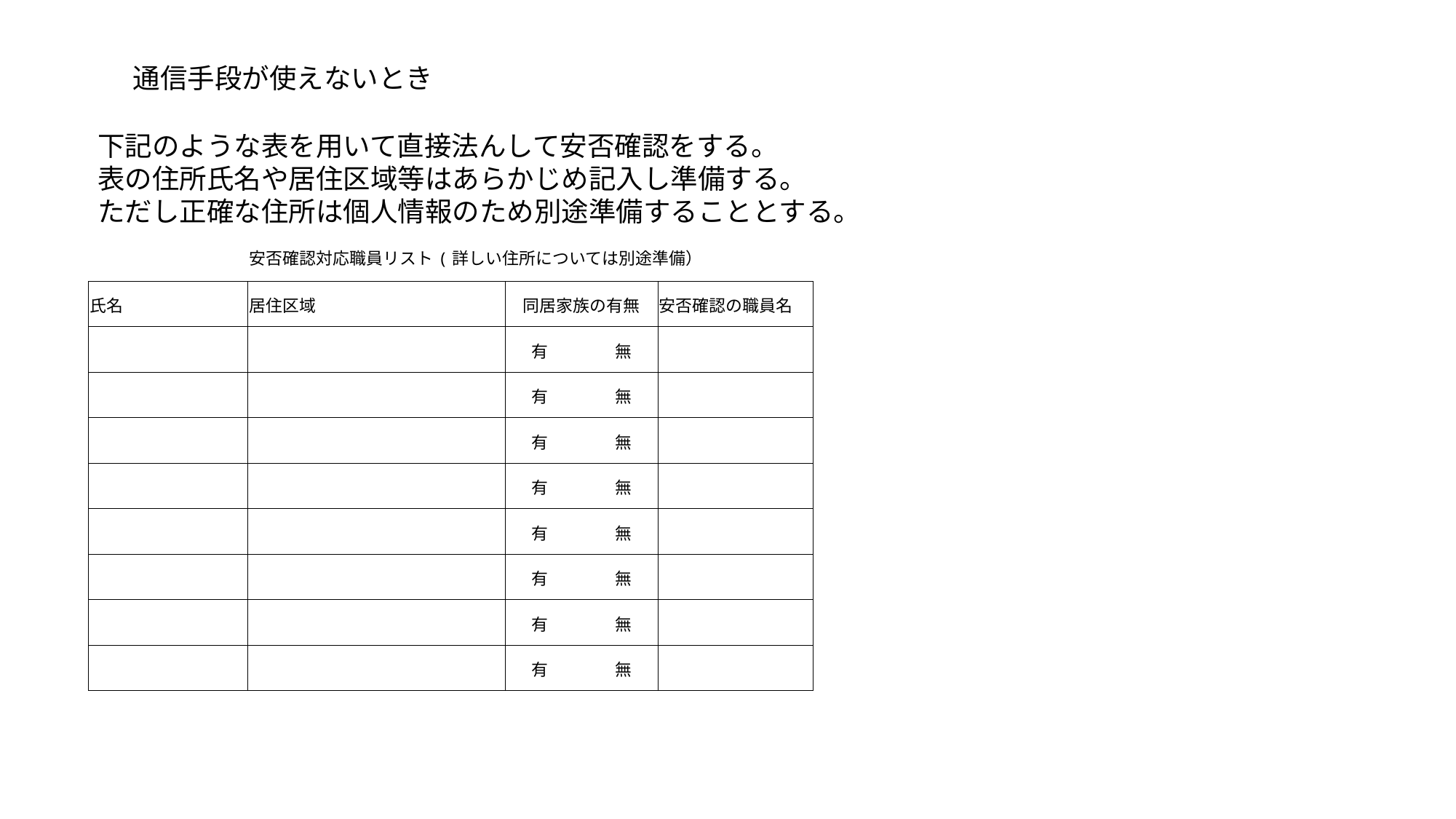

通信手段が使えないとき
下記のような表を用いて直接法んして安否確認をする。
表の住所氏名や居住区域等はあらかじめ記入し準備する。
ただし正確な住所は個人情報のため別途準備することとする。
|  | 安否確認対応職員リスト(詳しい住所については別途準備） |  |  |
| --- | --- | --- | --- |
| 氏名 | 居住区域 | 同居家族の有無 | 安否確認の職員名 |
|  |  | 有　　　　無 |  |
|  |  | 有　　　　無 |  |
|  |  | 有　　　　無 |  |
|  |  | 有　　　　無 |  |
|  |  | 有　　　　無 |  |
|  |  | 有　　　　無 |  |
|  |  | 有　　　　無 |  |
|  |  | 有　　　　無 |  |